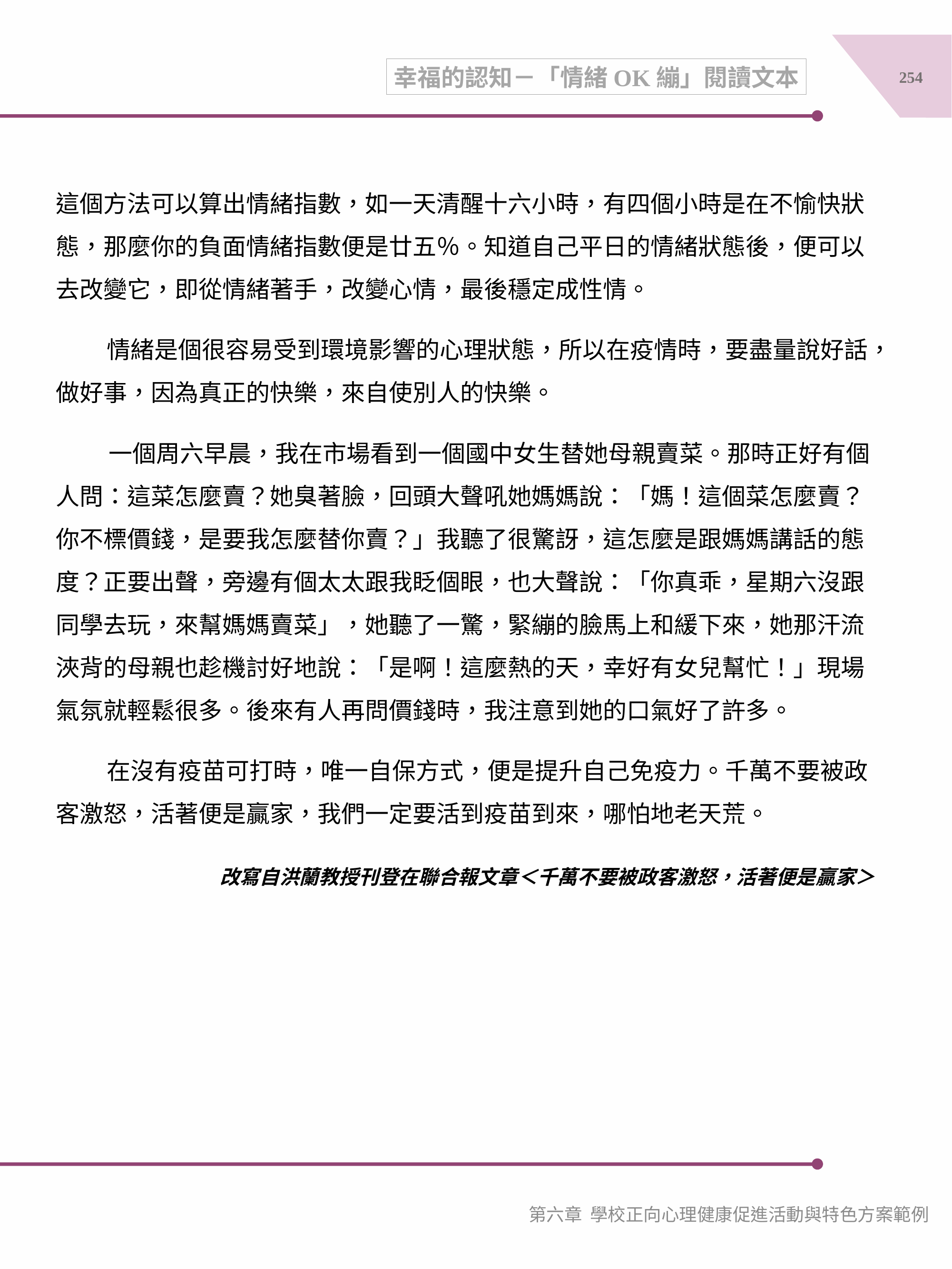

254
幸福的認知－「情緒OK繃」閱讀文本
這個方法可以算出情緒指數，如一天清醒十六小時，有四個小時是在不愉快狀態，那麼你的負面情緒指數便是廿五％。知道自己平日的情緒狀態後，便可以去改變它，即從情緒著手，改變心情，最後穩定成性情。
    　情緒是個很容易受到環境影響的心理狀態，所以在疫情時，要盡量說好話，做好事，因為真正的快樂，來自使別人的快樂。
　　 一個周六早晨，我在市場看到一個國中女生替她母親賣菜。那時正好有個人問：這菜怎麼賣？她臭著臉，回頭大聲吼她媽媽說：「媽！這個菜怎麼賣？你不標價錢，是要我怎麼替你賣？」我聽了很驚訝，這怎麼是跟媽媽講話的態度？正要出聲，旁邊有個太太跟我眨個眼，也大聲說：「你真乖，星期六沒跟同學去玩，來幫媽媽賣菜」，她聽了一驚，緊繃的臉馬上和緩下來，她那汗流浹背的母親也趁機討好地說：「是啊！這麼熱的天，幸好有女兒幫忙！」現場氣氛就輕鬆很多。後來有人再問價錢時，我注意到她的口氣好了許多。
    　在沒有疫苗可打時，唯一自保方式，便是提升自己免疫力。千萬不要被政客激怒，活著便是贏家，我們一定要活到疫苗到來，哪怕地老天荒。
改寫自洪蘭教授刊登在聯合報文章＜千萬不要被政客激怒，活著便是贏家＞
第六章  學校正向心理健康促進活動與特色方案範例